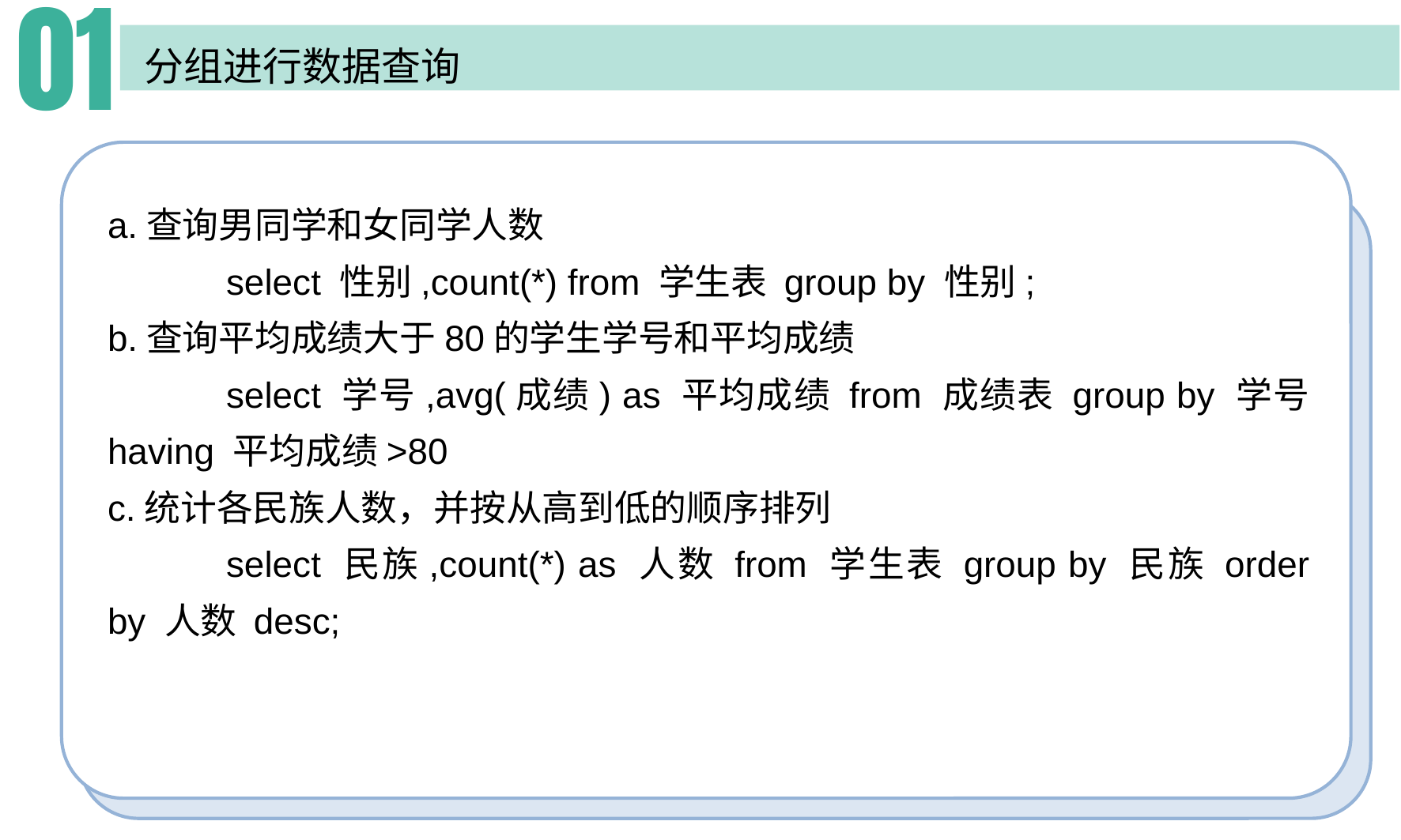

01

分组进行数据查询

a.查询男同学和女同学人数
	select 性别,count(*) from 学生表 group by 性别;
b.查询平均成绩大于80的学生学号和平均成绩
	select 学号,avg(成绩) as 平均成绩 from 成绩表 group by 学号 having 平均成绩>80
c.统计各民族人数，并按从高到低的顺序排列
	select 民族,count(*) as 人数 from 学生表 group by 民族 order by 人数 desc;